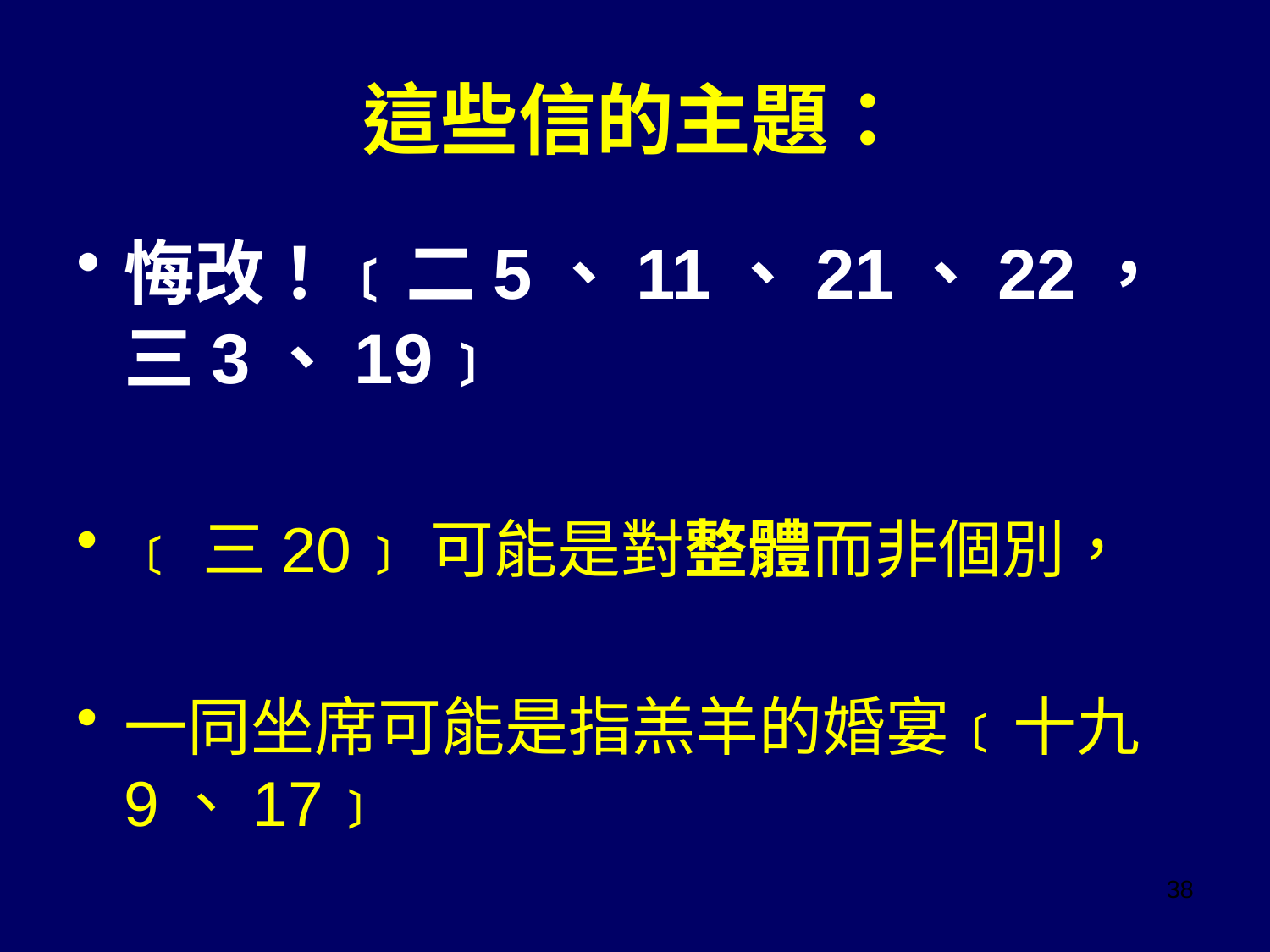

# 這些信的主題：
悔改！﹝二5、11、21、22，三3、19﹞

﹝三20﹞可能是對整體而非個別，

一同坐席可能是指羔羊的婚宴﹝十九9、17﹞
38